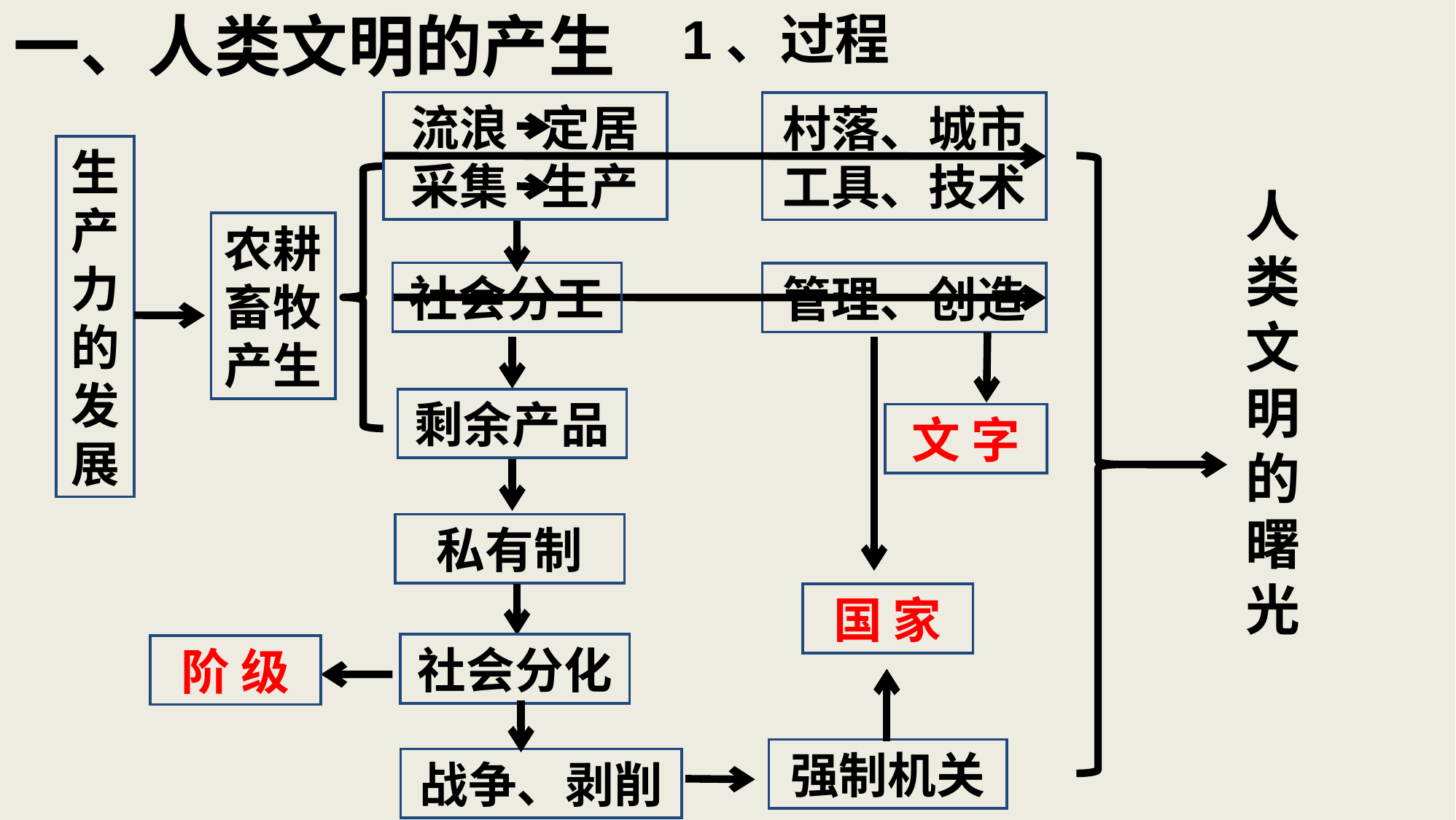

一、人类文明的产生
1、过程
流浪   定居
采集   生产
村落、城市
工具、技术
生产力的发展

人类文明的曙光

农耕
畜牧
产生
社会分工
管理、创造
剩余产品
文 字
私有制
国 家
社会分化
阶 级
强制机关
战争、剥削